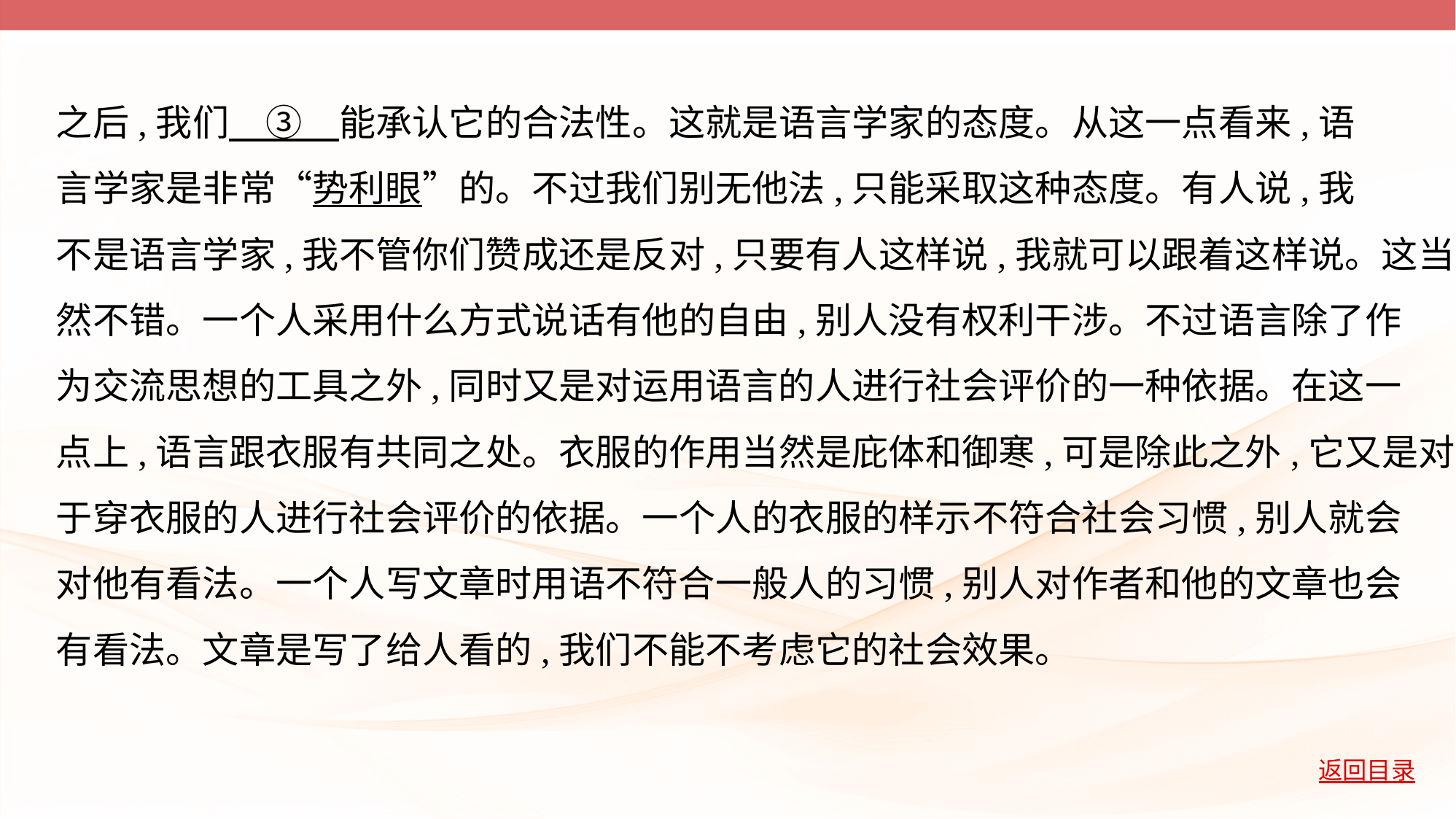

之后,我们　③　能承认它的合法性。这就是语言学家的态度。从这一点看来,语
言学家是非常“势利眼”的。不过我们别无他法,只能采取这种态度。有人说,我
不是语言学家,我不管你们赞成还是反对,只要有人这样说,我就可以跟着这样说。这当
然不错。一个人采用什么方式说话有他的自由,别人没有权利干涉。不过语言除了作
为交流思想的工具之外,同时又是对运用语言的人进行社会评价的一种依据。在这一
点上,语言跟衣服有共同之处。衣服的作用当然是庇体和御寒,可是除此之外,它又是对
于穿衣服的人进行社会评价的依据。一个人的衣服的样示不符合社会习惯,别人就会
对他有看法。一个人写文章时用语不符合一般人的习惯,别人对作者和他的文章也会
有看法。文章是写了给人看的,我们不能不考虑它的社会效果。